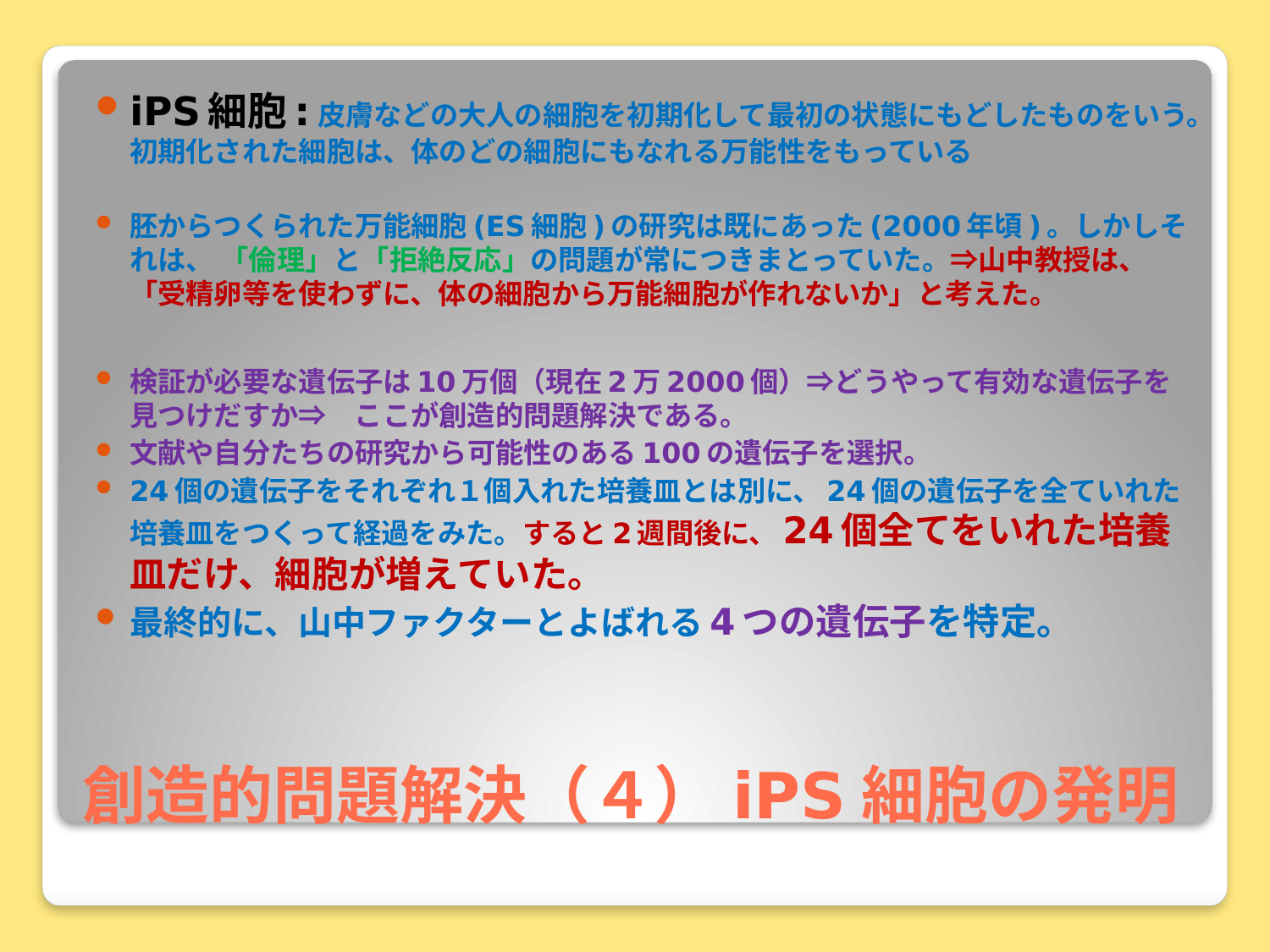

iPS細胞:皮膚などの大人の細胞を初期化して最初の状態にもどしたものをいう。初期化された細胞は、体のどの細胞にもなれる万能性をもっている

胚からつくられた万能細胞(ES細胞)の研究は既にあった(2000年頃)。しかしそれは、 「倫理」と「拒絶反応」の問題が常につきまとっていた。⇒山中教授は、「受精卵等を使わずに、体の細胞から万能細胞が作れないか」と考えた。

検証が必要な遺伝子は10万個（現在2万2000個）⇒どうやって有効な遺伝子を見つけだすか⇒　ここが創造的問題解決である。
文献や自分たちの研究から可能性のある100の遺伝子を選択。
24個の遺伝子をそれぞれ１個入れた培養皿とは別に、24個の遺伝子を全ていれた培養皿をつくって経過をみた。すると2週間後に、24個全てをいれた培養皿だけ、細胞が増えていた。
最終的に、山中ファクターとよばれる4つの遺伝子を特定。
# 創造的問題解決（４）iPS細胞の発明